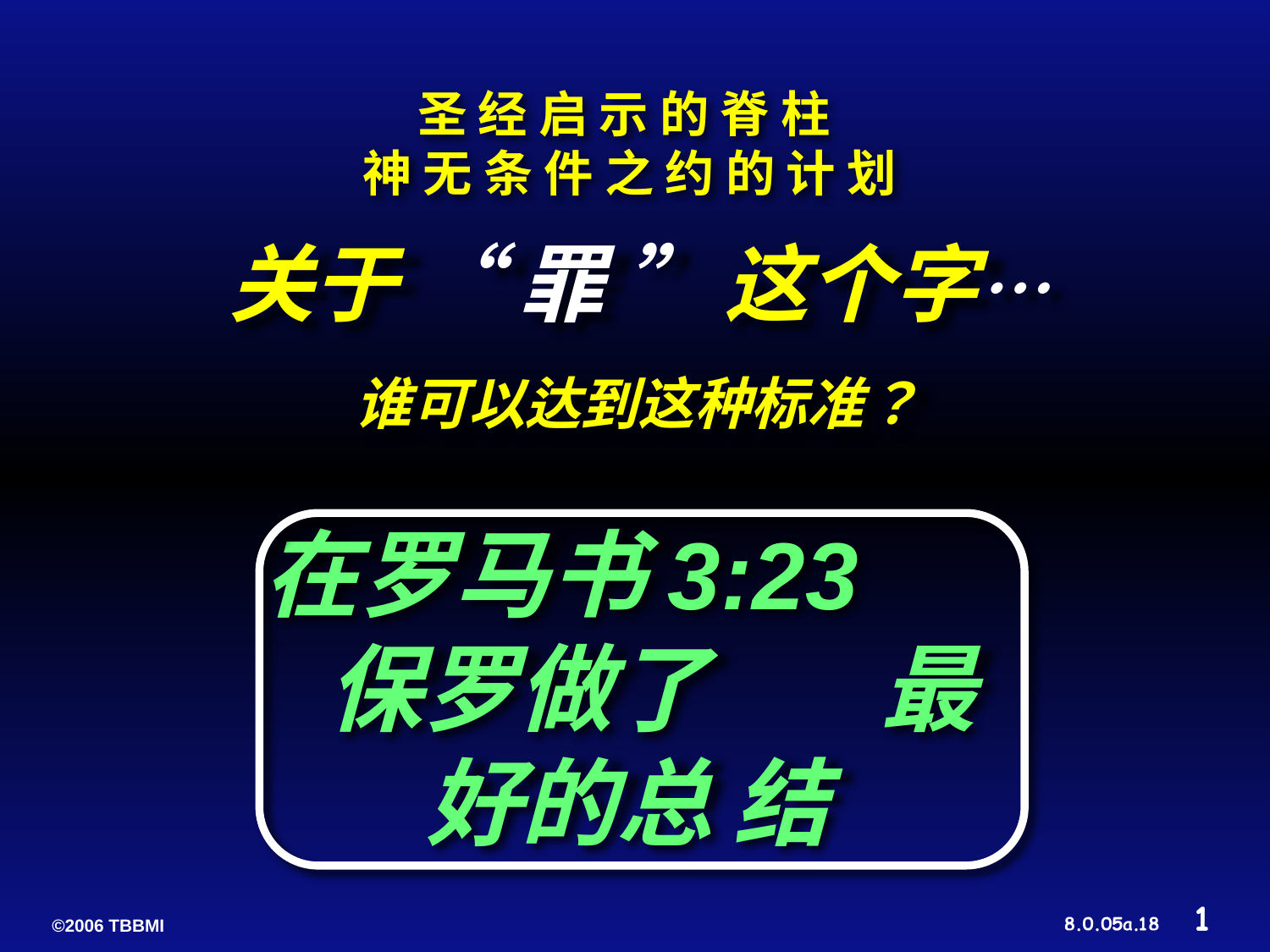

圣 经 启 示 的 脊 柱
神 无 条 件 之 约 的 计 划
关于 “ 罪 ” 这个字…
谁可以达到这种标准？
在罗马书3:23       保罗做了        最好的总 结

1
18